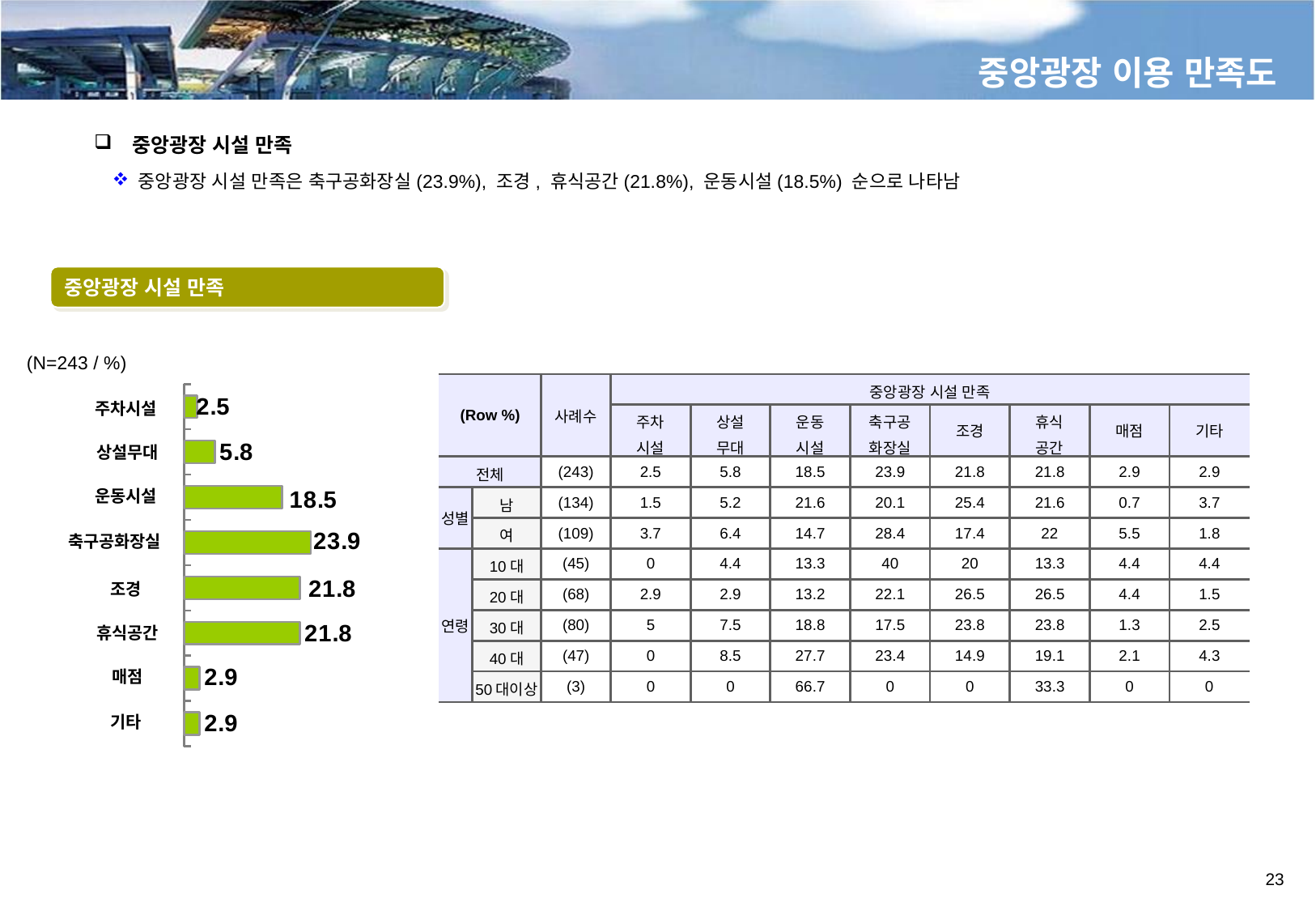

중앙광장 이용 만족도
 중앙광장 시설 만족
중앙광장 시설 만족은 축구공화장실(23.9%), 조경, 휴식공간(21.8%), 운동시설(18.5%) 순으로 나타남
중앙광장 시설 만족
(N=243 / %)

### Chart

| Category | 이용만족도 |
|---|---|
| 주차시설 | 2.5 |
| 상설무대 | 5.8 |
| 운동시설 | 18.5 |
| 축구공화장실 | 23.9 |
| 조경 | 21.8 |
| 휴식공간 | 21.8 |
| 매점 기타 | 2.9 |
| (Row %) |  | 사례수 | 중앙광장 시설 만족 |  |  |  |  |  |  |  |
| --- | --- | --- | --- | --- | --- | --- | --- | --- | --- | --- |
|  |  |  | 주차 시설 | 상설 무대 | 운동 시설 | 축구공 화장실 | 조경 | 휴식 공간 | 매점 | 기타 |
| 전체 |  | (243) | 2.5 | 5.8 | 18.5 | 23.9 | 21.8 | 21.8 | 2.9 | 2.9 |
| 성별 | 남 | (134) | 1.5 | 5.2 | 21.6 | 20.1 | 25.4 | 21.6 | 0.7 | 3.7 |
|  | 여 | (109) | 3.7 | 6.4 | 14.7 | 28.4 | 17.4 | 22 | 5.5 | 1.8 |
| 연령 | 10대 | (45) | 0 | 4.4 | 13.3 | 40 | 20 | 13.3 | 4.4 | 4.4 |
|  | 20대 | (68) | 2.9 | 2.9 | 13.2 | 22.1 | 26.5 | 26.5 | 4.4 | 1.5 |
|  | 30대 | (80) | 5 | 7.5 | 18.8 | 17.5 | 23.8 | 23.8 | 1.3 | 2.5 |
|  | 40대 | (47) | 0 | 8.5 | 27.7 | 23.4 | 14.9 | 19.1 | 2.1 | 4.3 |
|  | 50대이상 | (3) | 0 | 0 | 66.7 | 0 | 0 | 33.3 | 0 | 0 |
주차시설
상설무대
운동시설
축구공화장실
조경
휴식공간
매점
기타
23